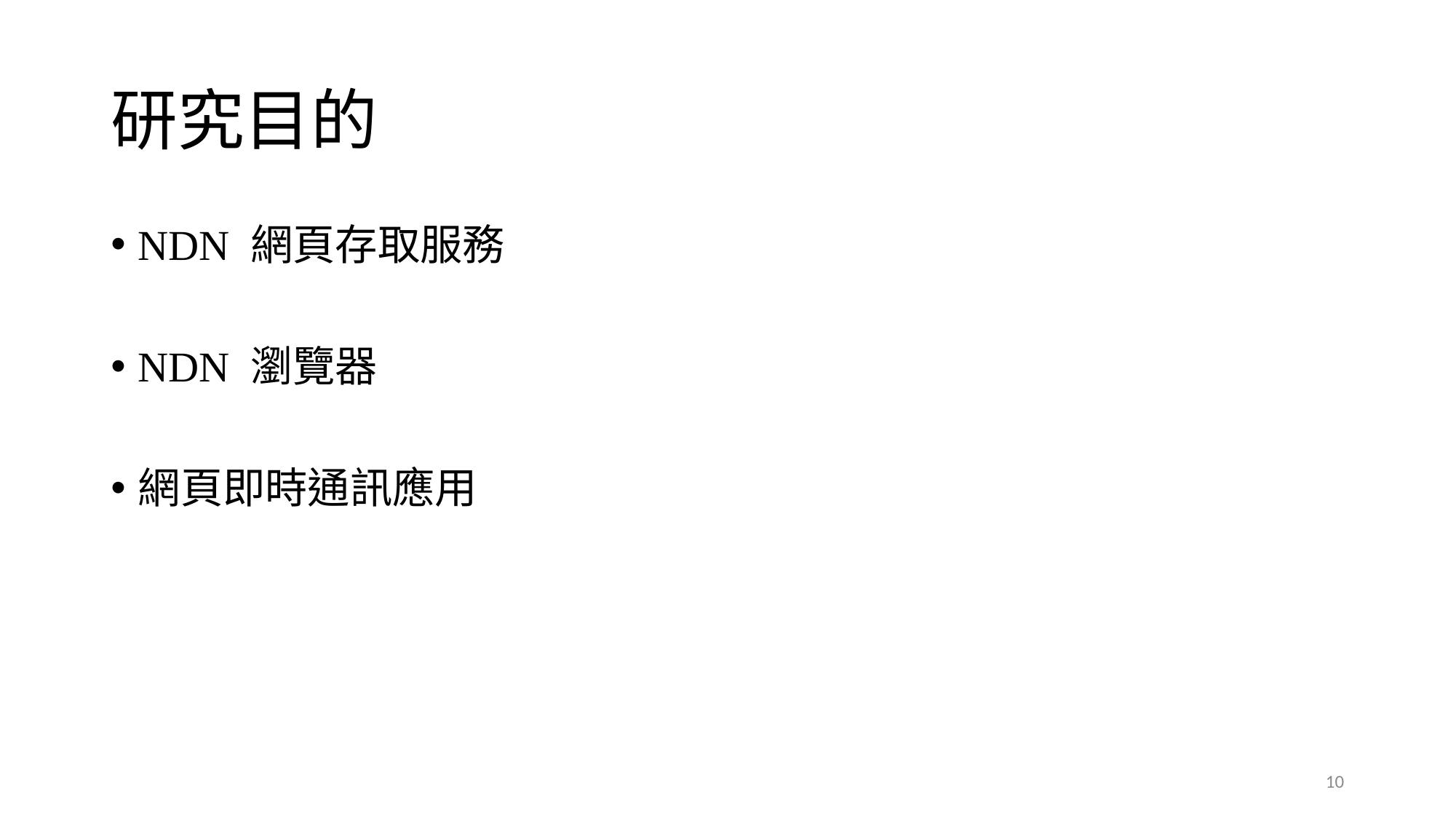

# 研究目的
NDN 網頁存取服務

NDN 瀏覽器

網頁即時通訊應用

10